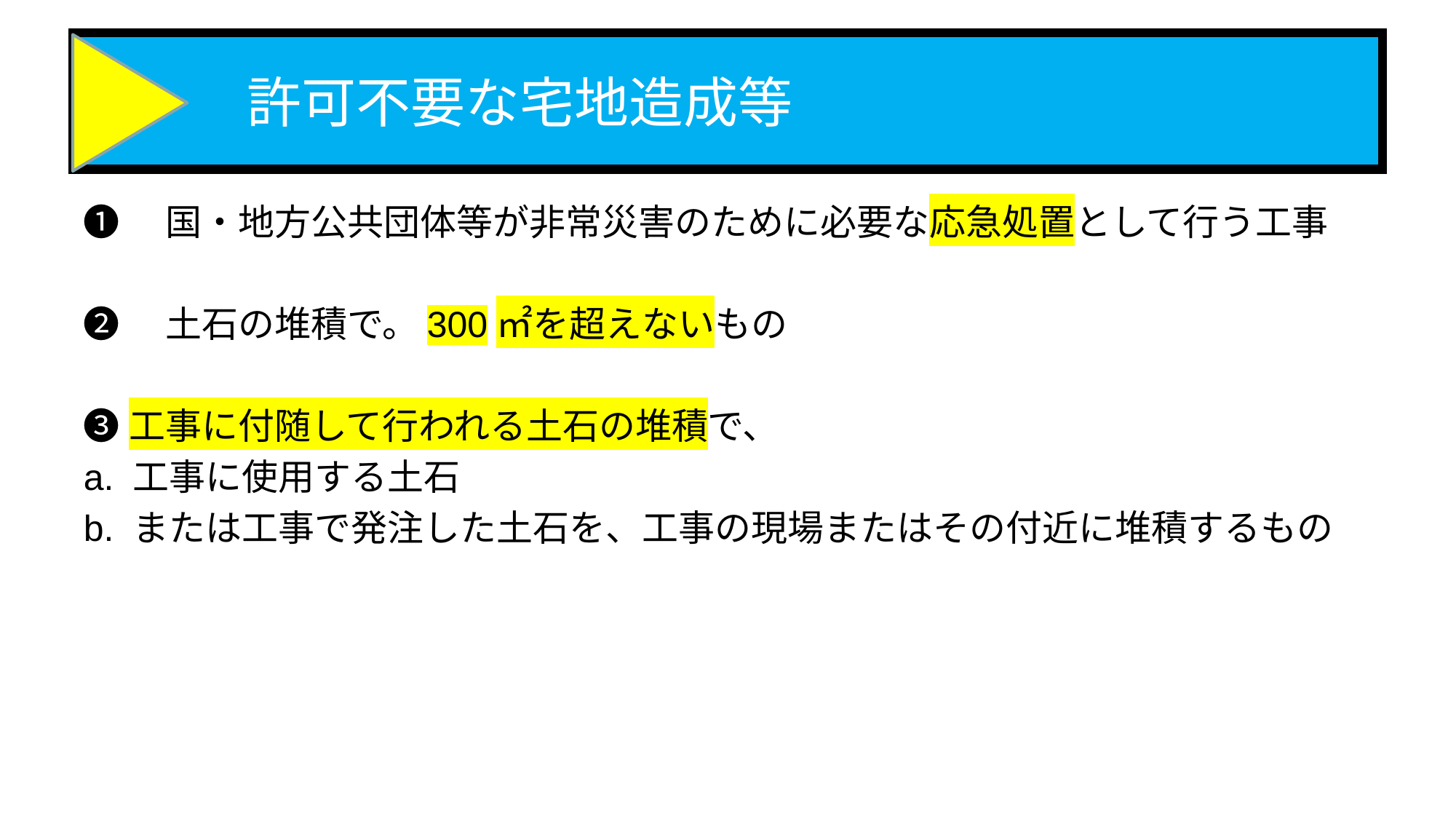

# 許可不要な宅地造成等

❶　国・地方公共団体等が非常災害のために必要な応急処置として行う工事

❷　土石の堆積で。300㎡を超えないもの

❸工事に付随して行われる土石の堆積で、
a. 工事に使用する土石
b. または工事で発注した土石を、工事の現場またはその付近に堆積するもの